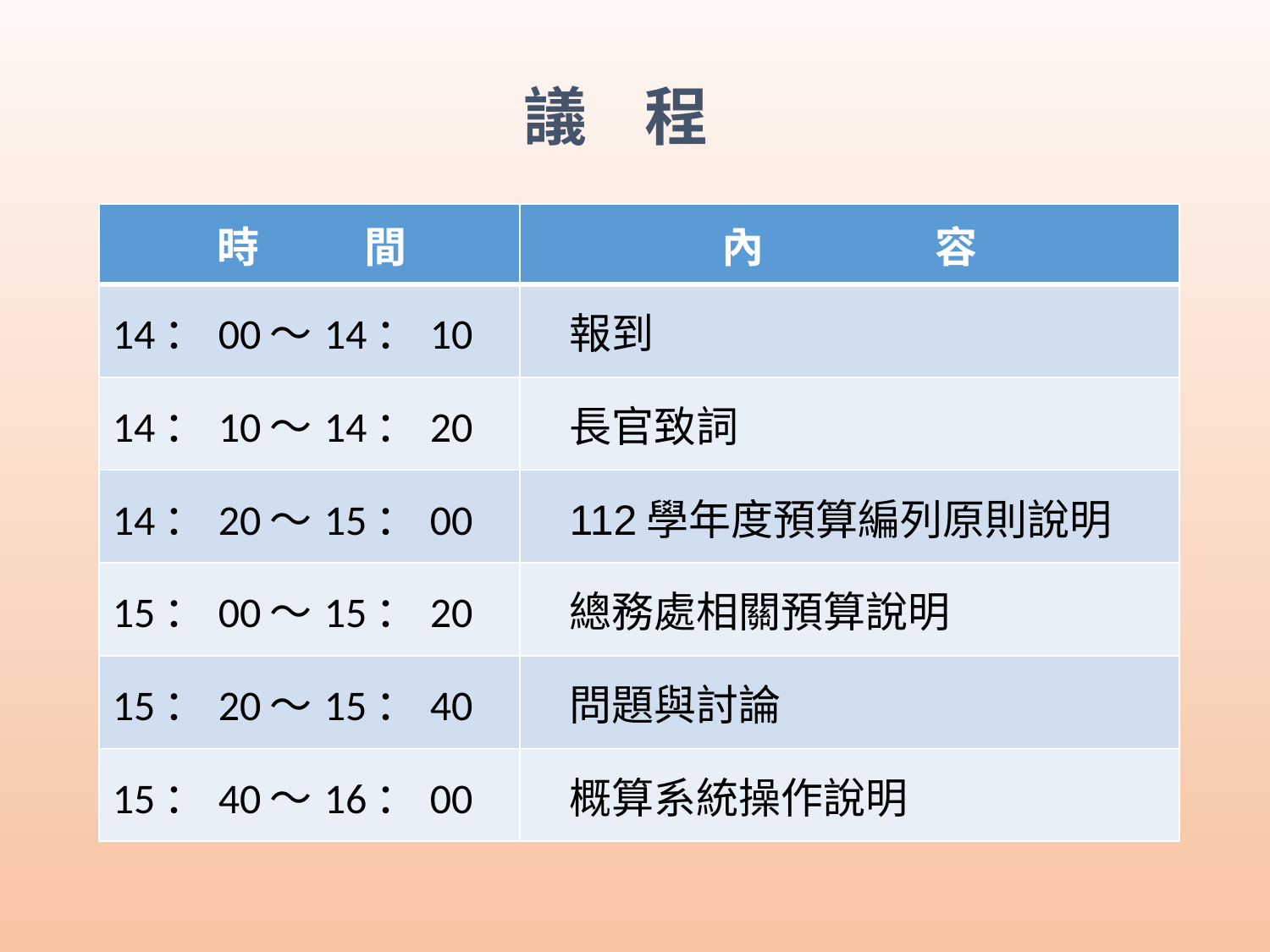

議    程
| 時 間 | 內 容 |
| --- | --- |
| 14：00〜14：10 | 報到 |
| 14：10〜14：20 | 長官致詞 |
| 14：20〜15：00 | 112學年度預算編列原則說明 |
| 15：00〜15：20 | 總務處相關預算說明 |
| 15：20〜15：40 | 問題與討論 |
| 15：40〜16：00 | 概算系統操作說明 |